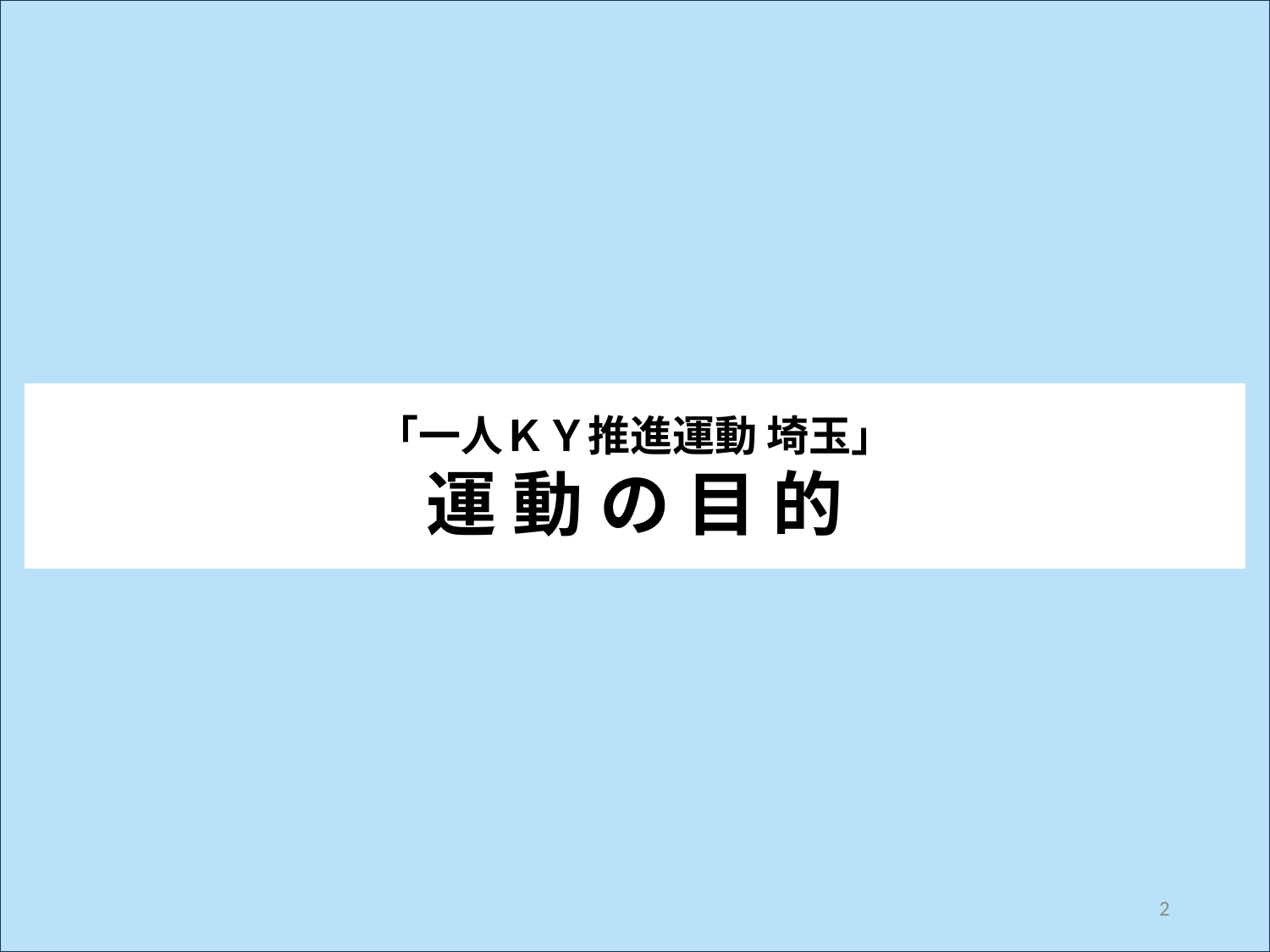

「一人ＫＹ推進運動 埼玉」
運 動 の 目 的
2